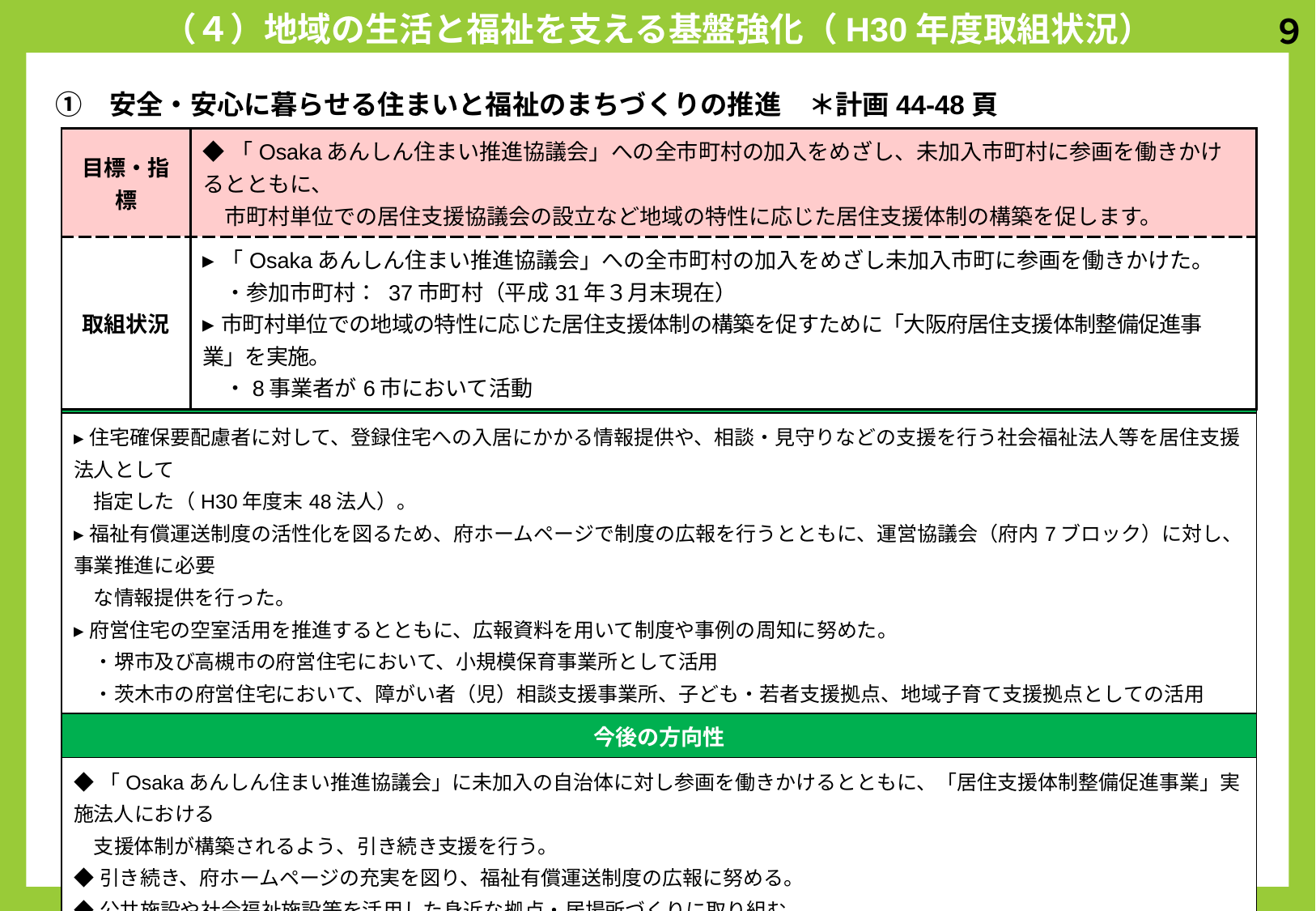

（４）地域の生活と福祉を支える基盤強化（H30年度取組状況）
９
　①　安全・安心に暮らせる住まいと福祉のまちづくりの推進　＊計画44-48頁
| 目標・指標 | ◆「Osakaあんしん住まい推進協議会」への全市町村の加入をめざし、未加入市町村に参画を働きかけるとともに、 　市町村単位での居住支援協議会の設立など地域の特性に応じた居住支援体制の構築を促します。 |
| --- | --- |
| 取組状況 | ▸「Osakaあんしん住まい推進協議会」への全市町村の加入をめざし未加入市町に参画を働きかけた。 　・参加市町村： 37市町村（平成31年３月末現在） ▸市町村単位での地域の特性に応じた居住支援体制の構築を促すために「大阪府居住支援体制整備促進事業」を実施。 　・8事業者が6市において活動 |
| 主な取組（H30年度） |
| --- |
| ▸住宅確保要配慮者に対して、登録住宅への入居にかかる情報提供や、相談・見守りなどの支援を行う社会福祉法人等を居住支援法人として 　指定した（H30年度末48法人）。 ▸福祉有償運送制度の活性化を図るため、府ホームページで制度の広報を行うとともに、運営協議会（府内7ブロック）に対し、事業推進に必要 　な情報提供を行った。 ▸府営住宅の空室活用を推進するとともに、広報資料を用いて制度や事例の周知に努めた。 　・堺市及び高槻市の府営住宅において、小規模保育事業所として活用 　・茨木市の府営住宅において、障がい者（児）相談支援事業所、子ども・若者支援拠点、地域子育て支援拠点としての活用 |
| 今後の方向性 |
| ◆「Osakaあんしん住まい推進協議会」に未加入の自治体に対し参画を働きかけるとともに、「居住支援体制整備促進事業」実施法人における 　支援体制が構築されるよう、引き続き支援を行う。 ◆引き続き、府ホームページの充実を図り、福祉有償運送制度の広報に努める。 ◆公共施設や社会福祉施設等を活用した身近な拠点・居場所づくりに取り組む。 |